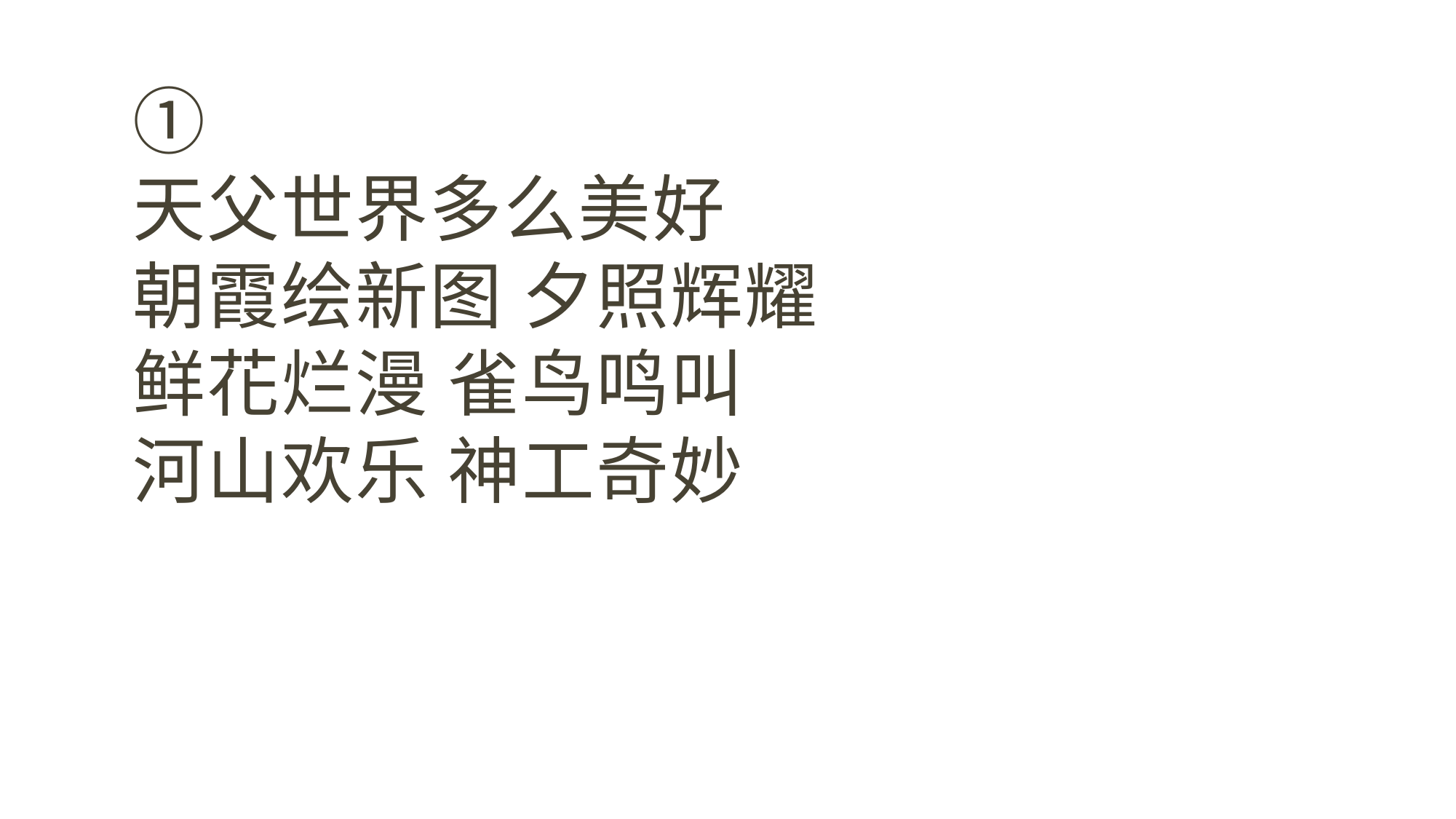

# ① 天父世界多么美好 朝霞绘新图 夕照辉耀 鲜花烂漫 雀鸟鸣叫 河山欢乐 神工奇妙